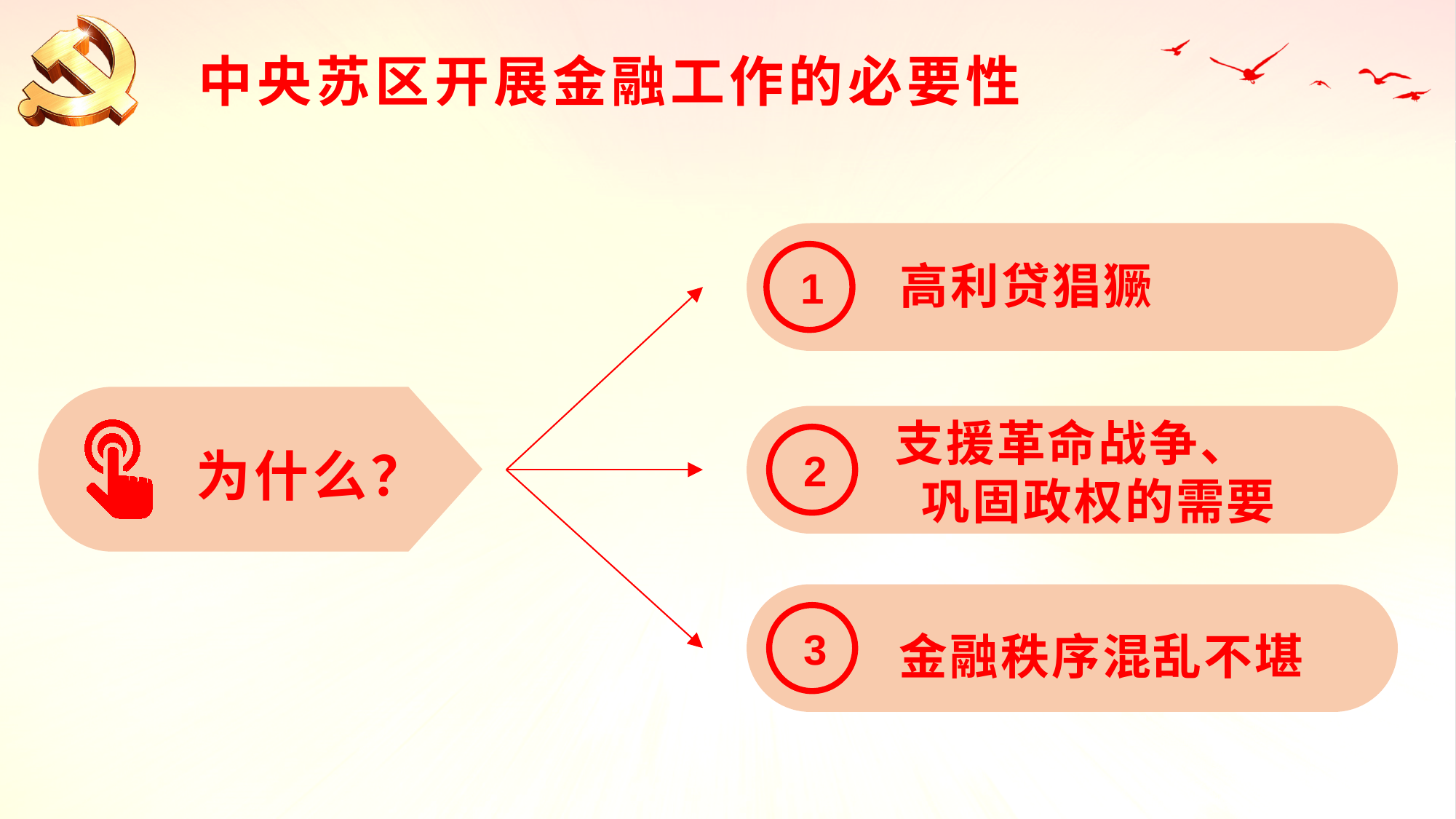

中央苏区开展金融工作的必要性

1
高利贷猖獗

支援革命战争、       巩固政权的需要

2
为什么？

金融秩序混乱不堪
3